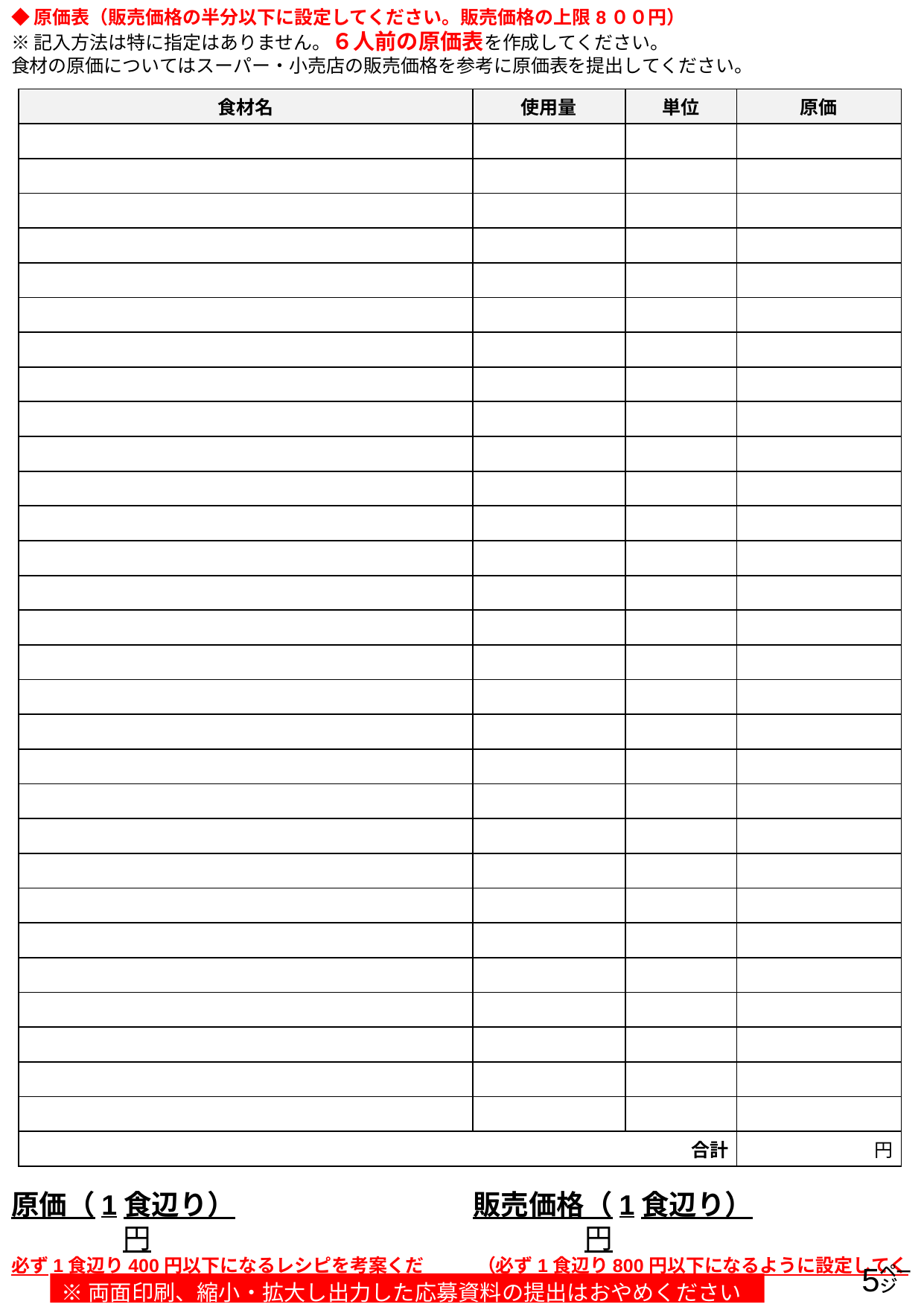

◆原価表（販売価格の半分以下に設定してください。販売価格の上限8００円）
※記入方法は特に指定はありません。６人前の原価表を作成してください。
食材の原価についてはスーパー・小売店の販売価格を参考に原価表を提出してください。
| 食材名 | 使用量 | 単位 | 原価 |
| --- | --- | --- | --- |
|  |  |  |  |
|  |  |  |  |
|  |  |  |  |
|  |  |  |  |
|  |  |  |  |
|  |  |  |  |
|  |  |  |  |
|  |  |  |  |
|  |  |  |  |
|  |  |  |  |
|  |  |  |  |
|  |  |  |  |
|  |  |  |  |
|  |  |  |  |
|  |  |  |  |
|  |  |  |  |
|  |  |  |  |
|  |  |  |  |
|  |  |  |  |
|  |  |  |  |
|  |  |  |  |
|  |  |  |  |
|  |  |  |  |
|  |  |  |  |
|  |  |  |  |
|  |  |  |  |
|  |  |  |  |
|  |  |  |  |
|  |  |  |  |
| 合計 |  |  | 円 |
原価（1食辺り）		円
必ず1食辺り400円以下になるレシピを考案ください）
販売価格（1食辺り）		円
（必ず1食辺り800円以下になるように設定してください）
5㌻
※両面印刷、縮小・拡大し出力した応募資料の提出はおやめください